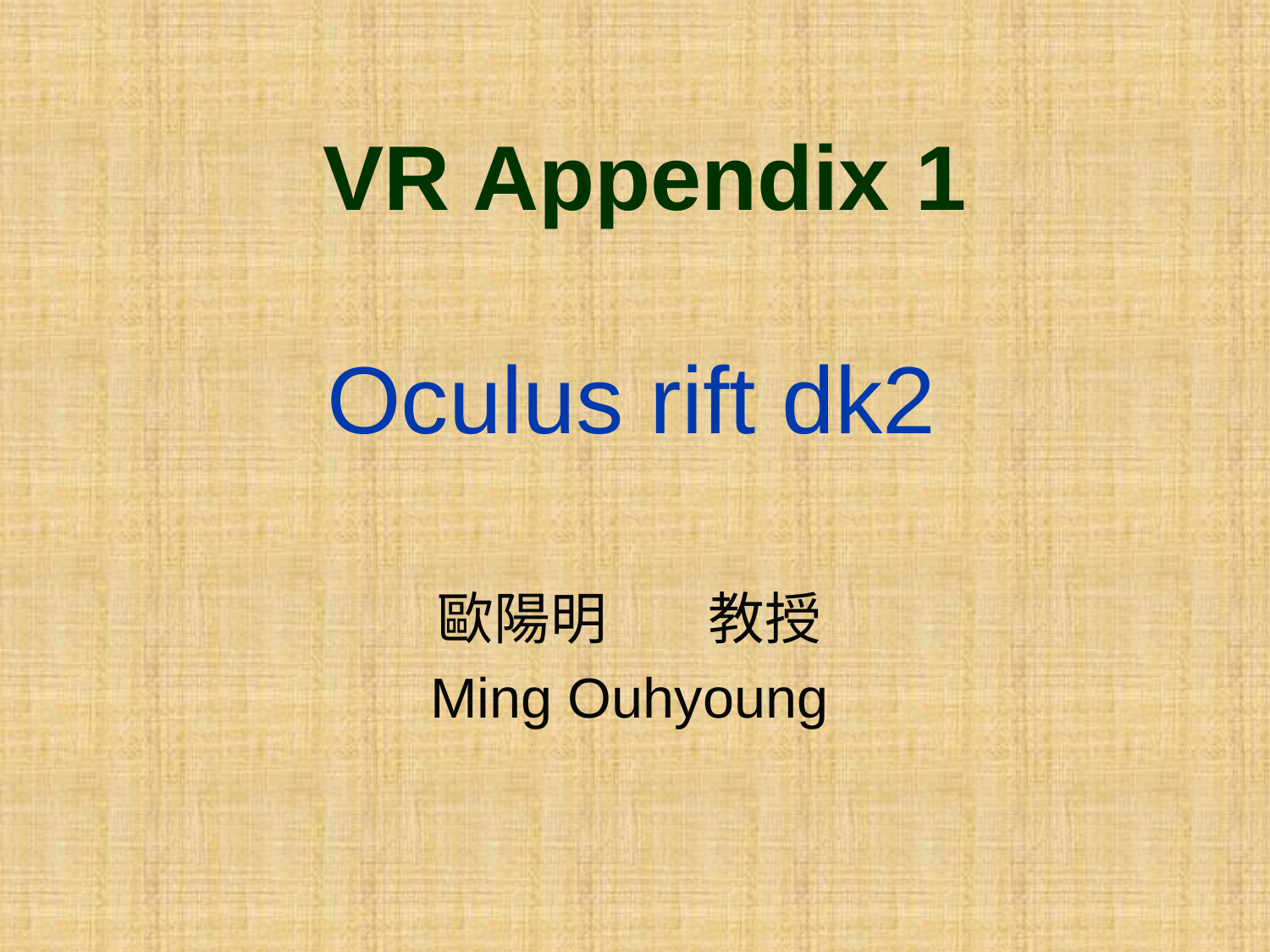

# VR Appendix 1 Oculus rift dk2
歐陽明        教授
Ming Ouhyoung